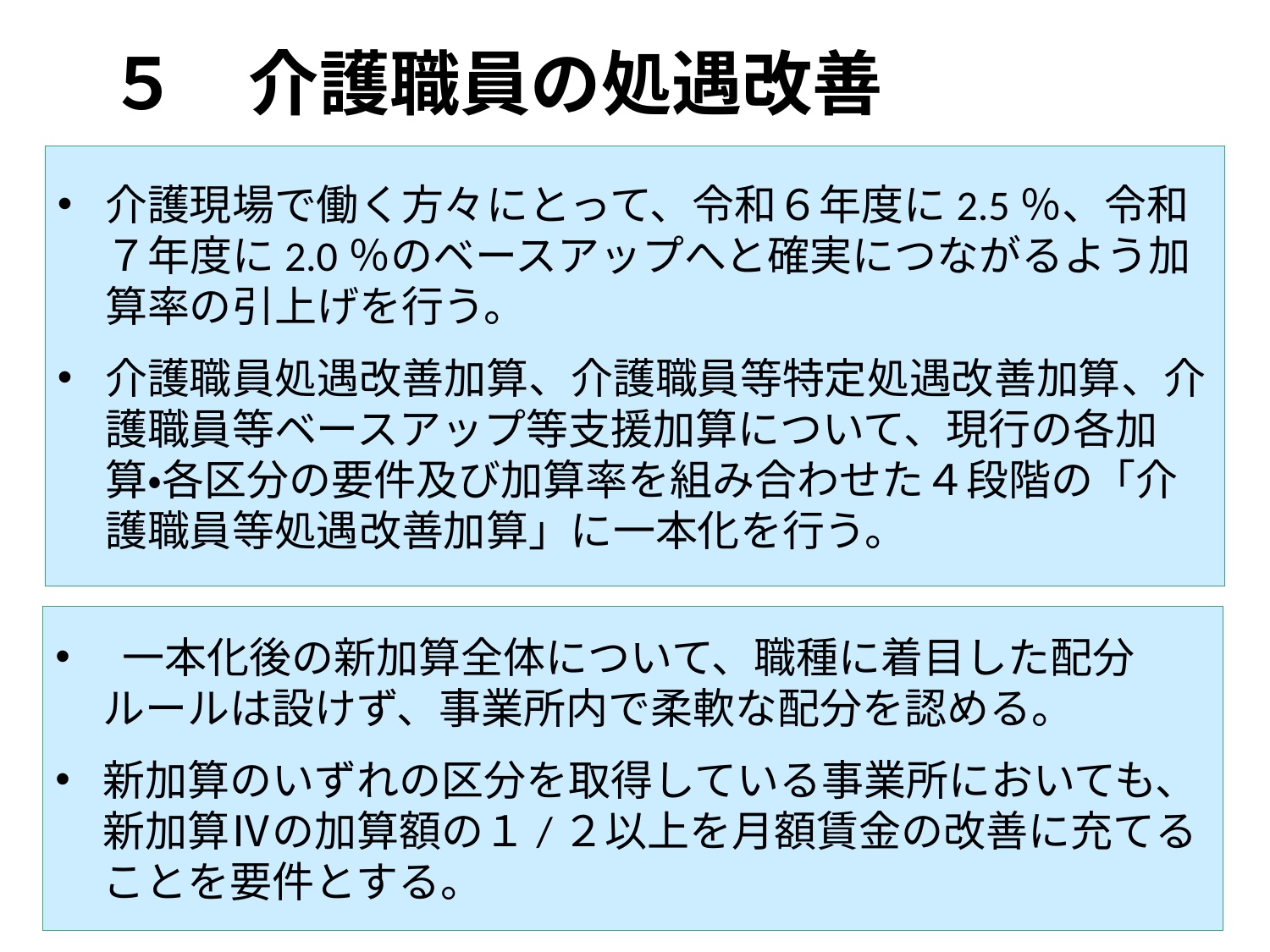

# ５　介護職員の処遇改善
介護現場で働く方々にとって、令和６年度に2.5％、令和７年度に2.0％のベースアップへと確実につながるよう加算率の引上げを行う。
介護職員処遇改善加算、介護職員等特定処遇改善加算、介護職員等ベースアップ等支援加算について、現行の各加算・各区分の要件及び加算率を組み合わせた４段階の「介護職員等処遇改善加算」に一本化を行う。
 一本化後の新加算全体について、職種に着目した配分ルールは設けず、事業所内で柔軟な配分を認める。
新加算のいずれの区分を取得している事業所においても、新加算Ⅳの加算額の１/２以上を月額賃金の改善に充てることを要件とする。
25